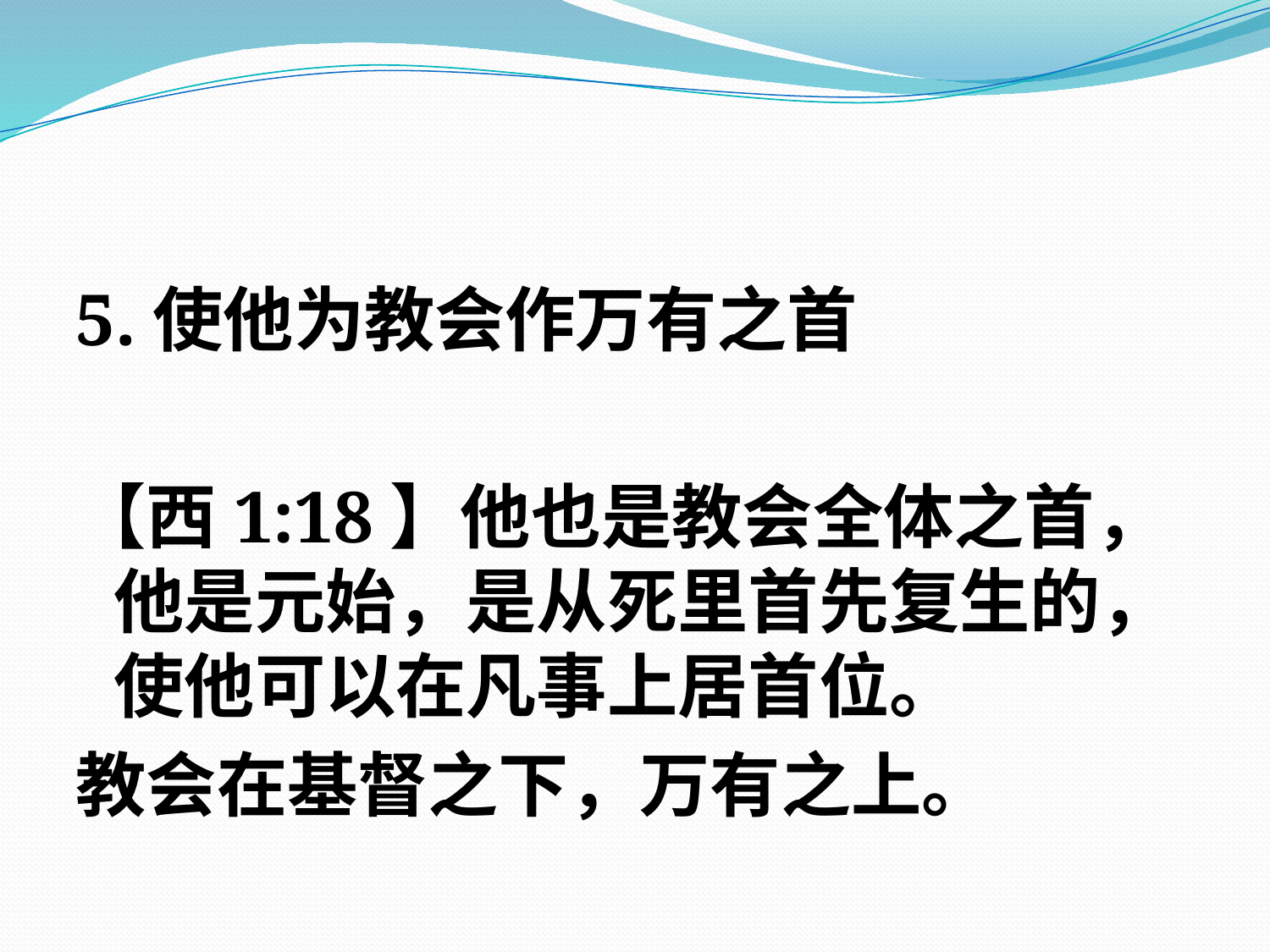

#
5.使他为教会作万有之首

【西1:18】他也是教会全体之首，他是元始，是从死里首先复生的，使他可以在凡事上居首位。
教会在基督之下，万有之上。